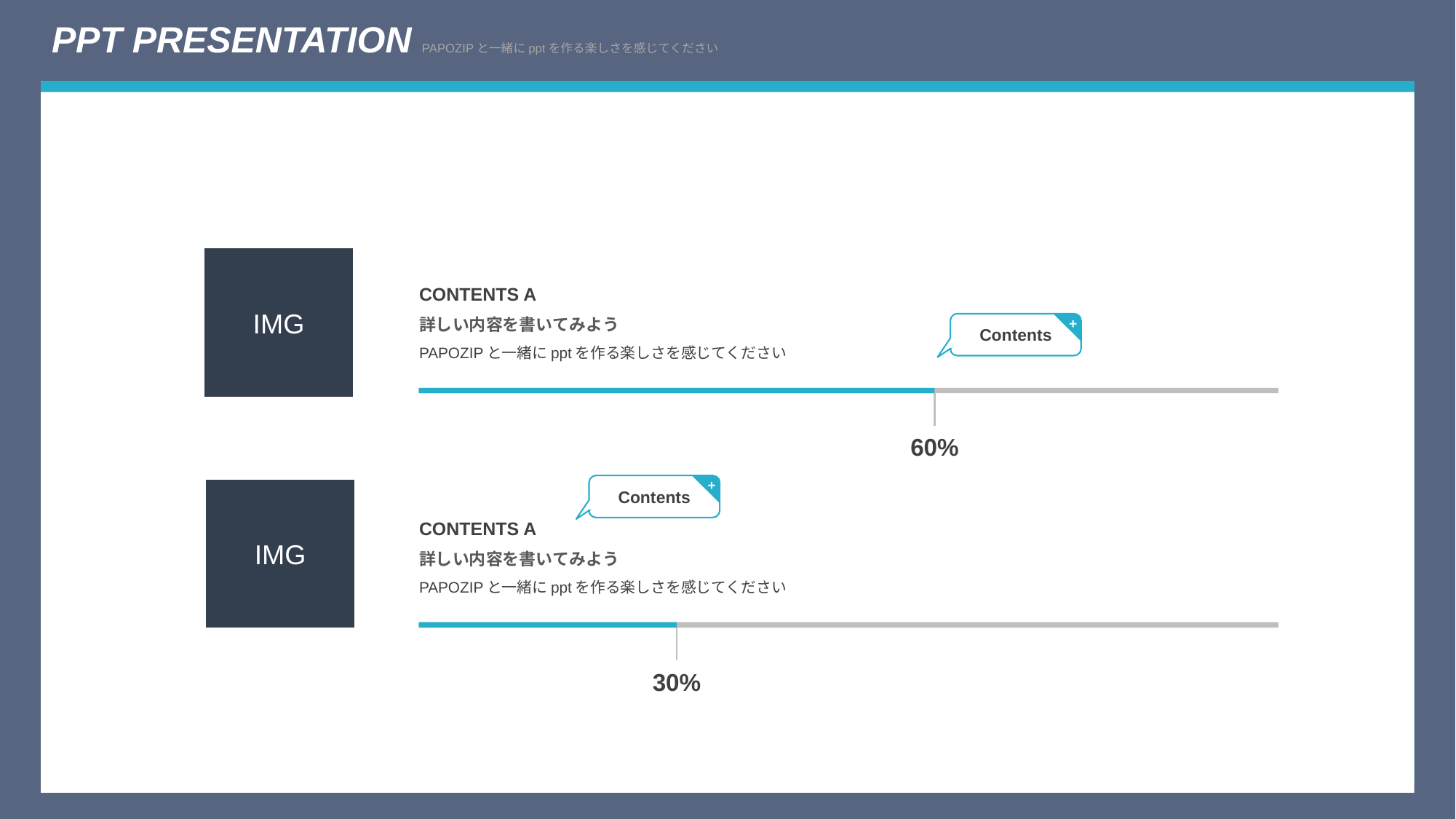

PPT PRESENTATION PAPOZIPと一緒にpptを作る楽しさを感じてください

IMG
CONTENTS A
詳しい内容を書いてみよう
PAPOZIPと一緒にpptを作る楽しさを感じてください
Contents
+

|  |  |
| --- | --- |
| 60% |  |
Contents
+
IMG
CONTENTS A
詳しい内容を書いてみよう
PAPOZIPと一緒にpptを作る楽しさを感じてください

|  |  |
| --- | --- |
| 30% |  |